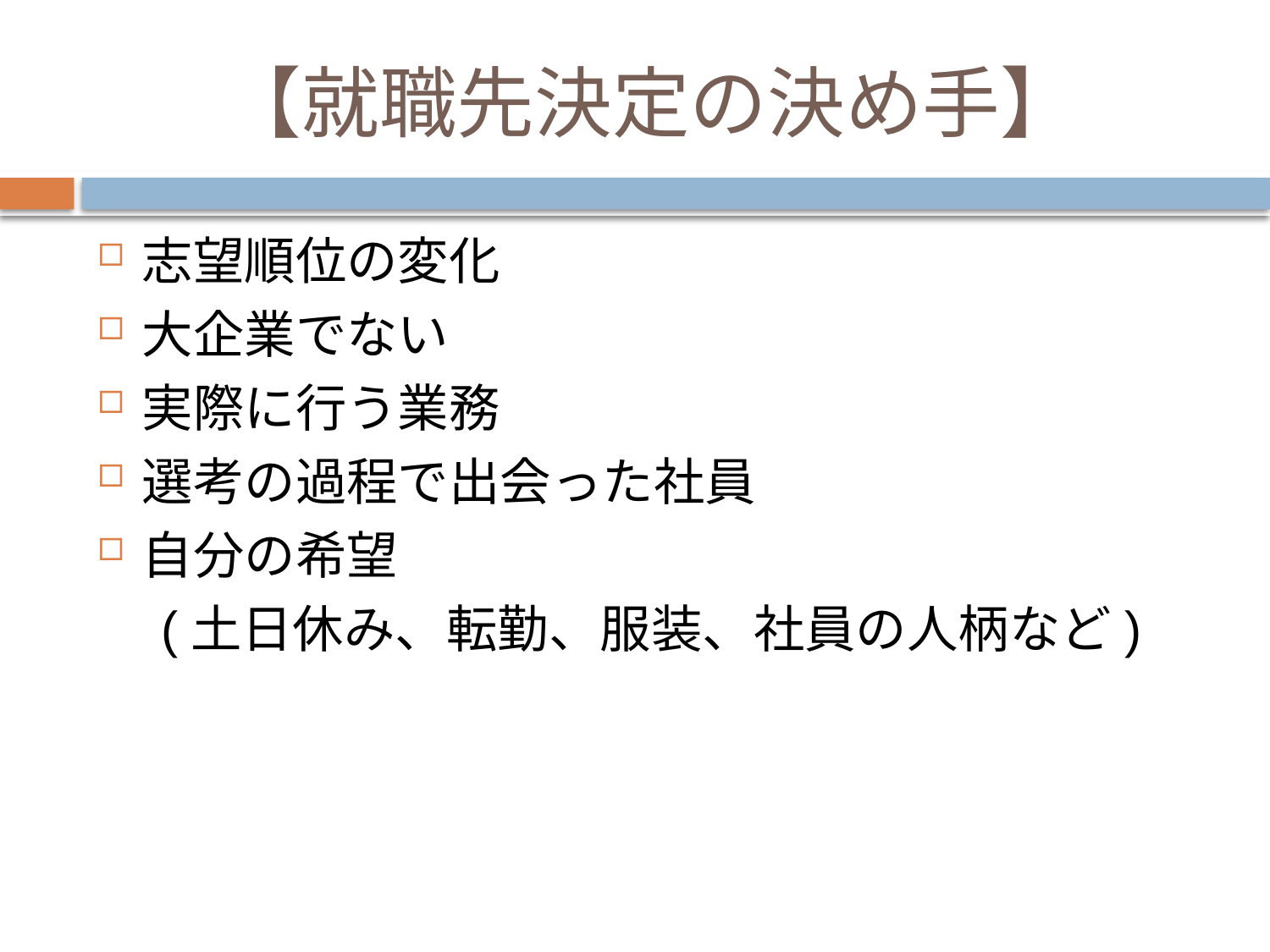

# 【就職先決定の決め手】
志望順位の変化
大企業でない
実際に行う業務
選考の過程で出会った社員
自分の希望
　(土日休み、転勤、服装、社員の人柄など)